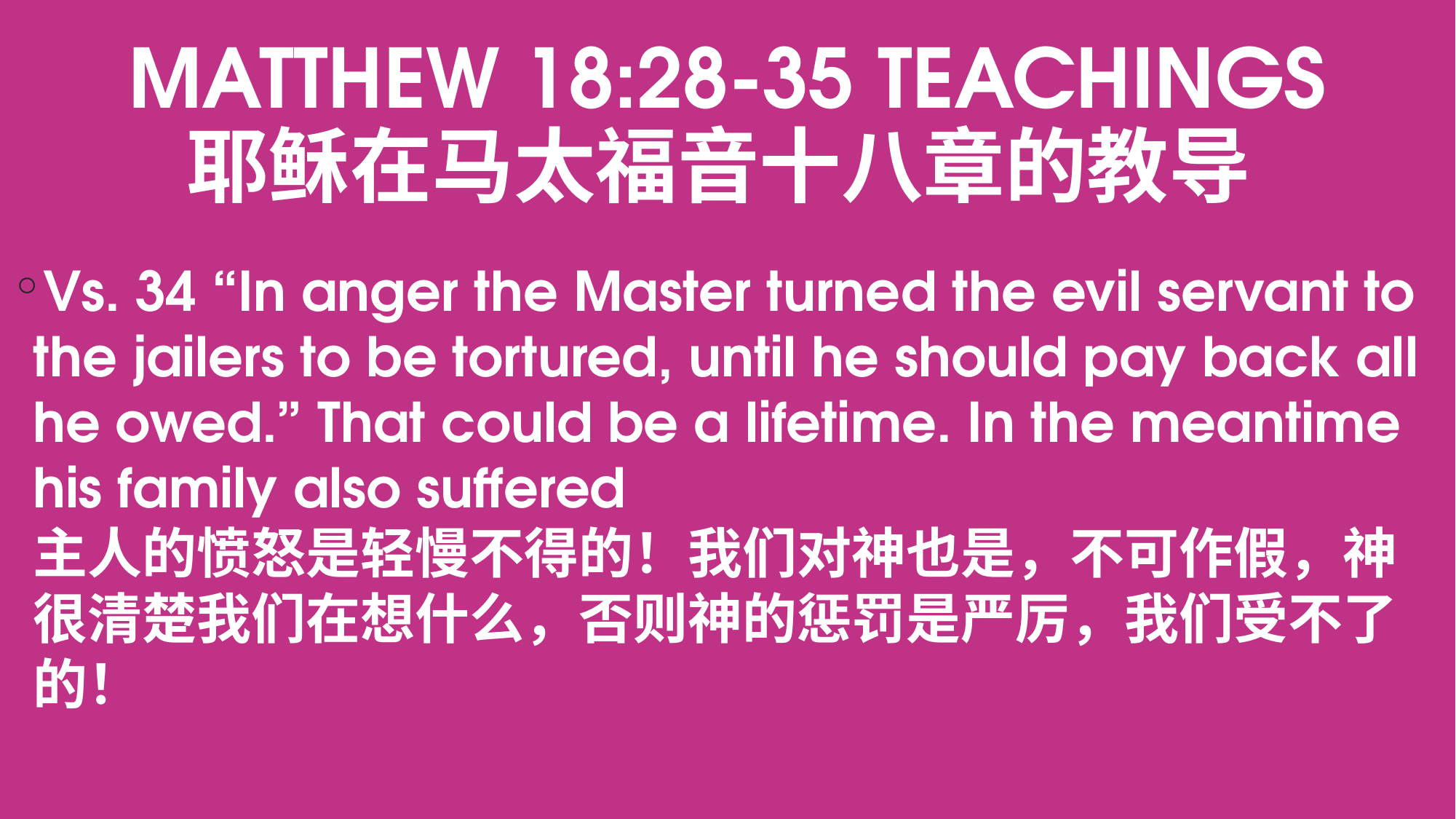

# MATTHEW 18:28-35 TEACHINGS 耶稣在马太福音十八章的教导
Vs. 34 “In anger the Master turned the evil servant to the jailers to be tortured, until he should pay back all he owed.” That could be a lifetime. In the meantime his family also suffered                                                  主人的愤怒是轻慢不得的！我们对神也是，不可作假，神很清楚我们在想什么，否则神的惩罚是严厉，我们受不了的！